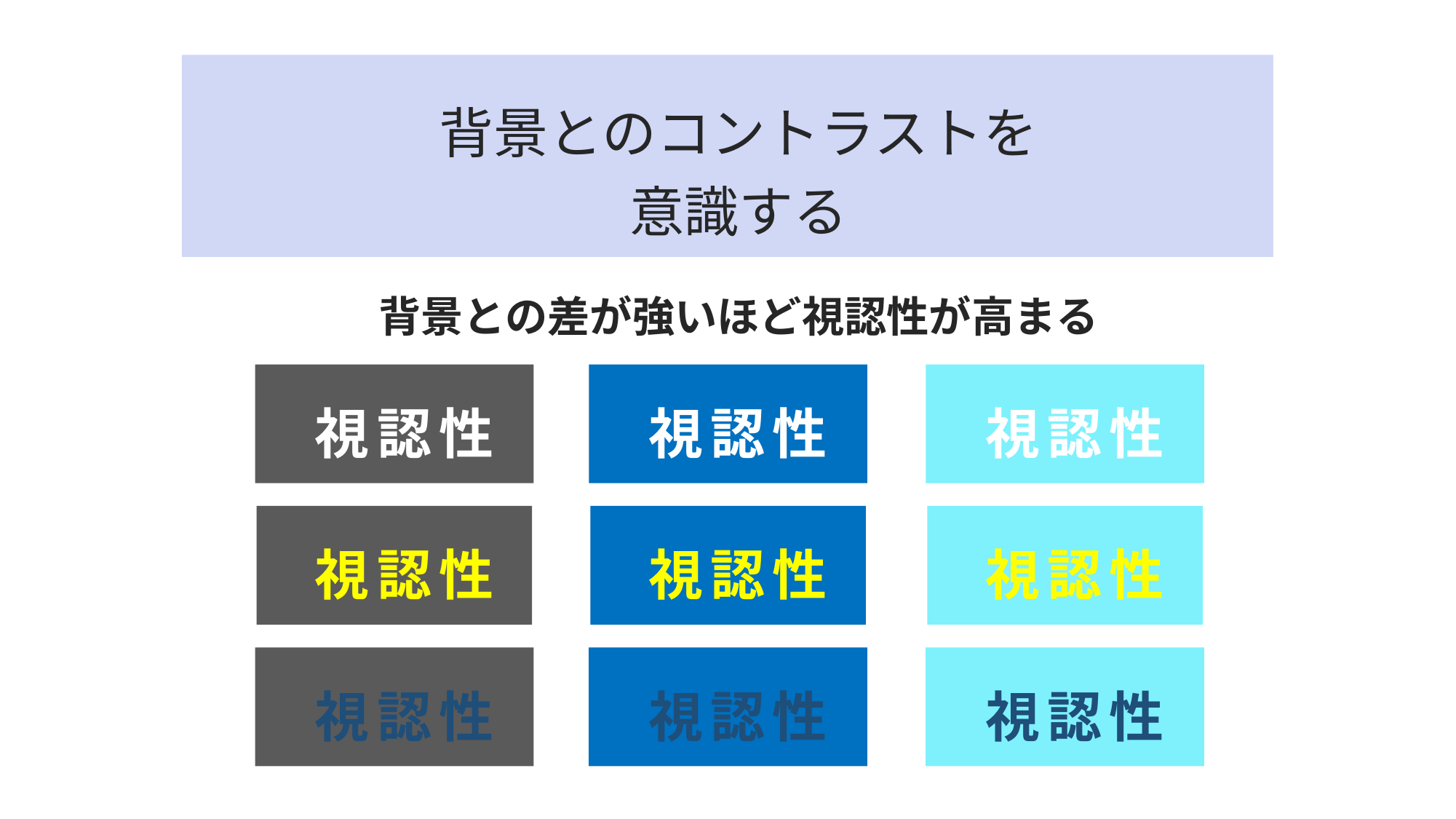

背景とのコントラストを
意識する
背景との差が強いほど視認性が高まる

視認性

視認性

視認性

視認性

視認性

視認性

視認性

視認性

視認性